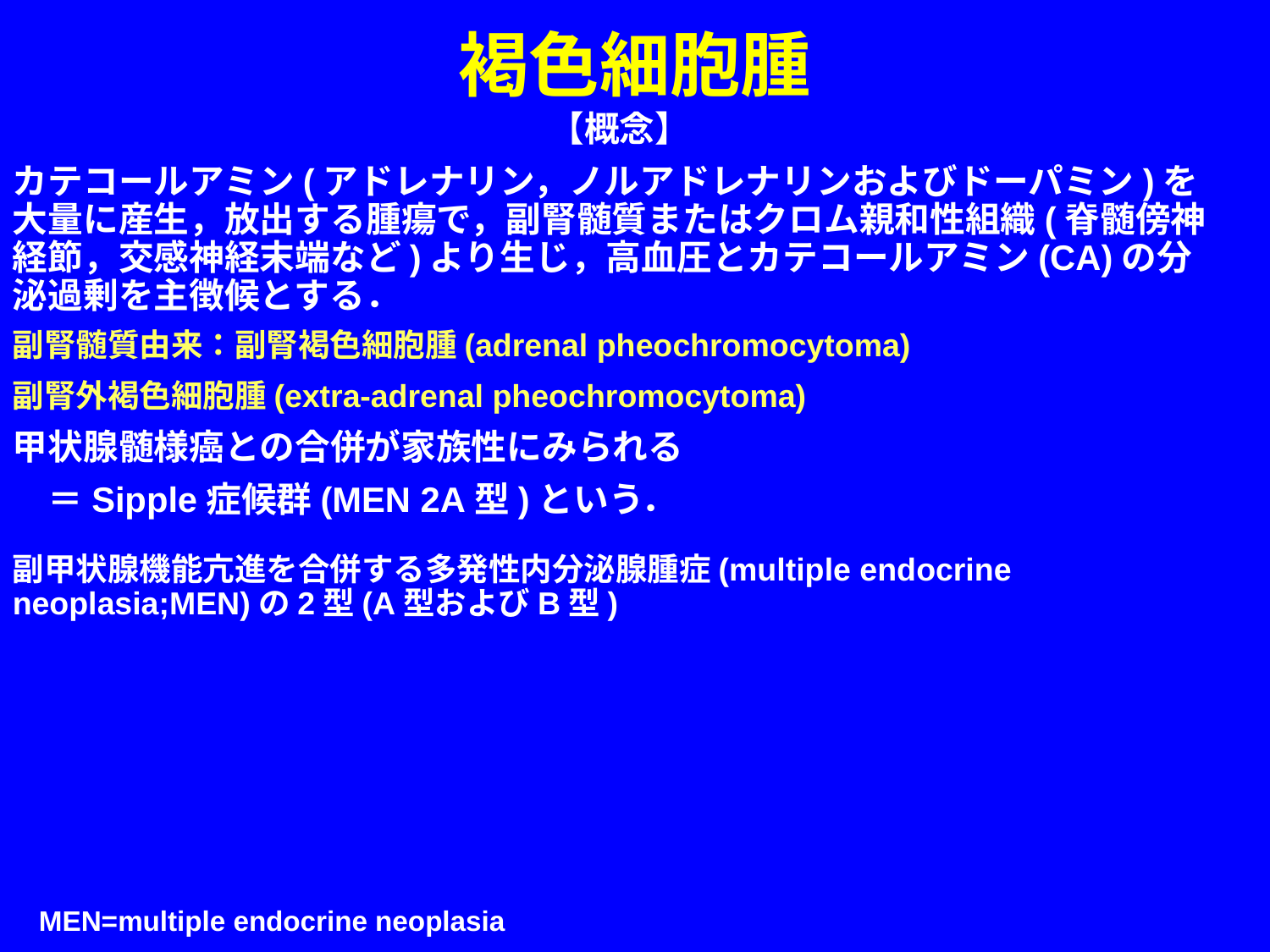

# 褐色細胞腫
【概念】
カテコールアミン(アドレナリン，ノルアドレナリンおよびドーパミン)を大量に産生，放出する腫瘍で，副腎髄質またはクロム親和性組織(脊髄傍神経節，交感神経末端など)より生じ，高血圧とカテコールアミン(CA)の分泌過剰を主徴候とする．
副腎髄質由来：副腎褐色細胞腫(adrenal pheochromocytoma)
副腎外褐色細胞腫(extra-adrenal pheochromocytoma)
甲状腺髄様癌との合併が家族性にみられる
　＝Sipple症候群(MEN 2A型)という．

副甲状腺機能亢進を合併する多発性内分泌腺腫症(multiple endocrine neoplasia;MEN)の2型(A型およびB型)

MEN=multiple endocrine neoplasia